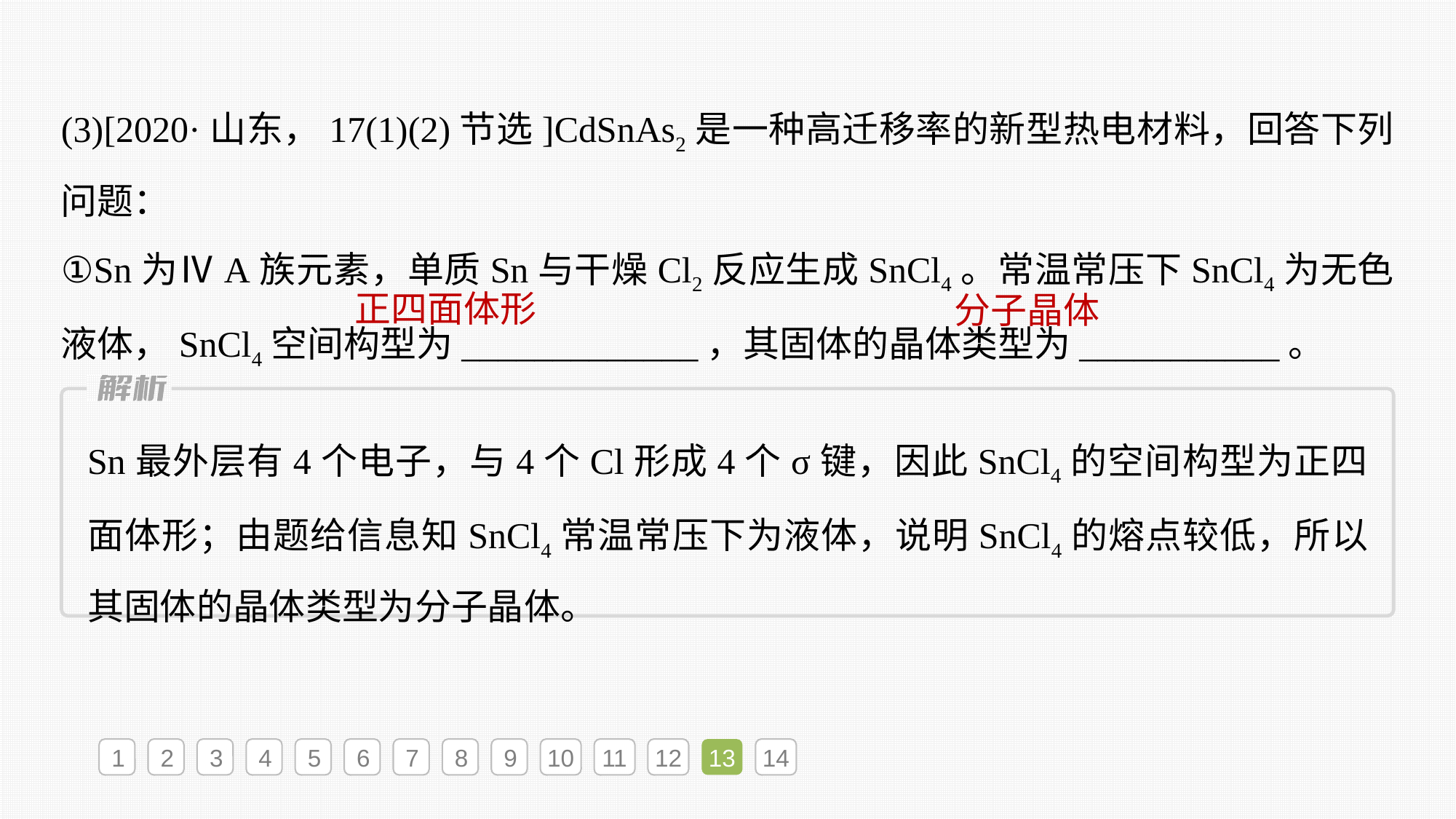

(3)[2020·山东，17(1)(2)节选]CdSnAs2是一种高迁移率的新型热电材料，回答下列问题：
①Sn为ⅣA族元素，单质Sn与干燥Cl2反应生成SnCl4。常温常压下SnCl4为无色液体，SnCl4空间构型为_____________，其固体的晶体类型为___________。
正四面体形
分子晶体

Sn最外层有4个电子，与4个Cl形成4个σ键，因此SnCl4的空间构型为正四面体形；由题给信息知SnCl4常温常压下为液体，说明SnCl4的熔点较低，所以其固体的晶体类型为分子晶体。
1
2
3
4
5
6
7
8
9
10
11
12
13
14